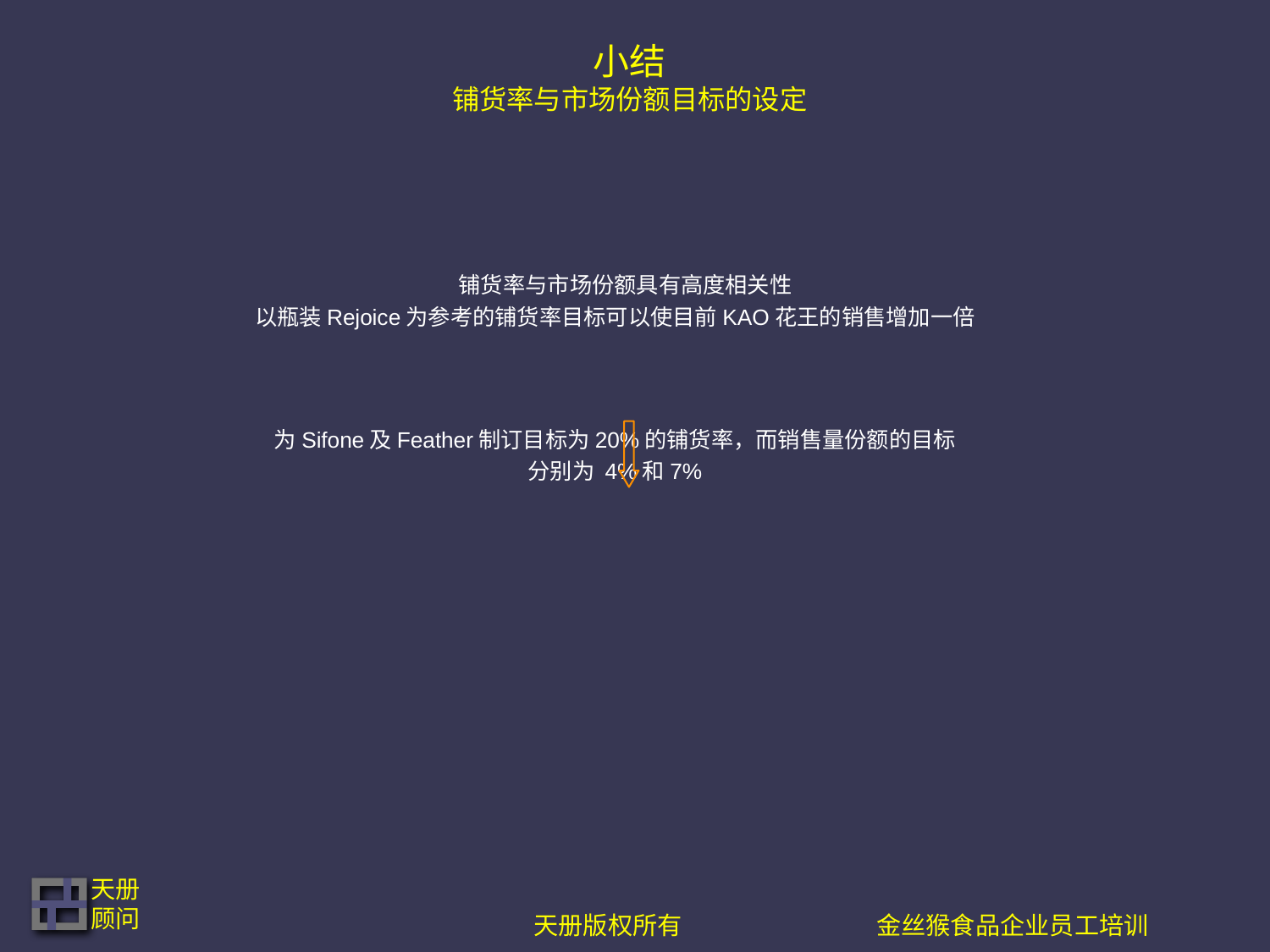

# 小结 铺货率与市场份额目标的设定
	铺货率与市场份额具有高度相关性
以瓶装Rejoice为参考的铺货率目标可以使目前KAO花王的销售增加一倍

为Sifone及Feather制订目标为20%的铺货率，而销售量份额的目标
分别为 4%和7%

46